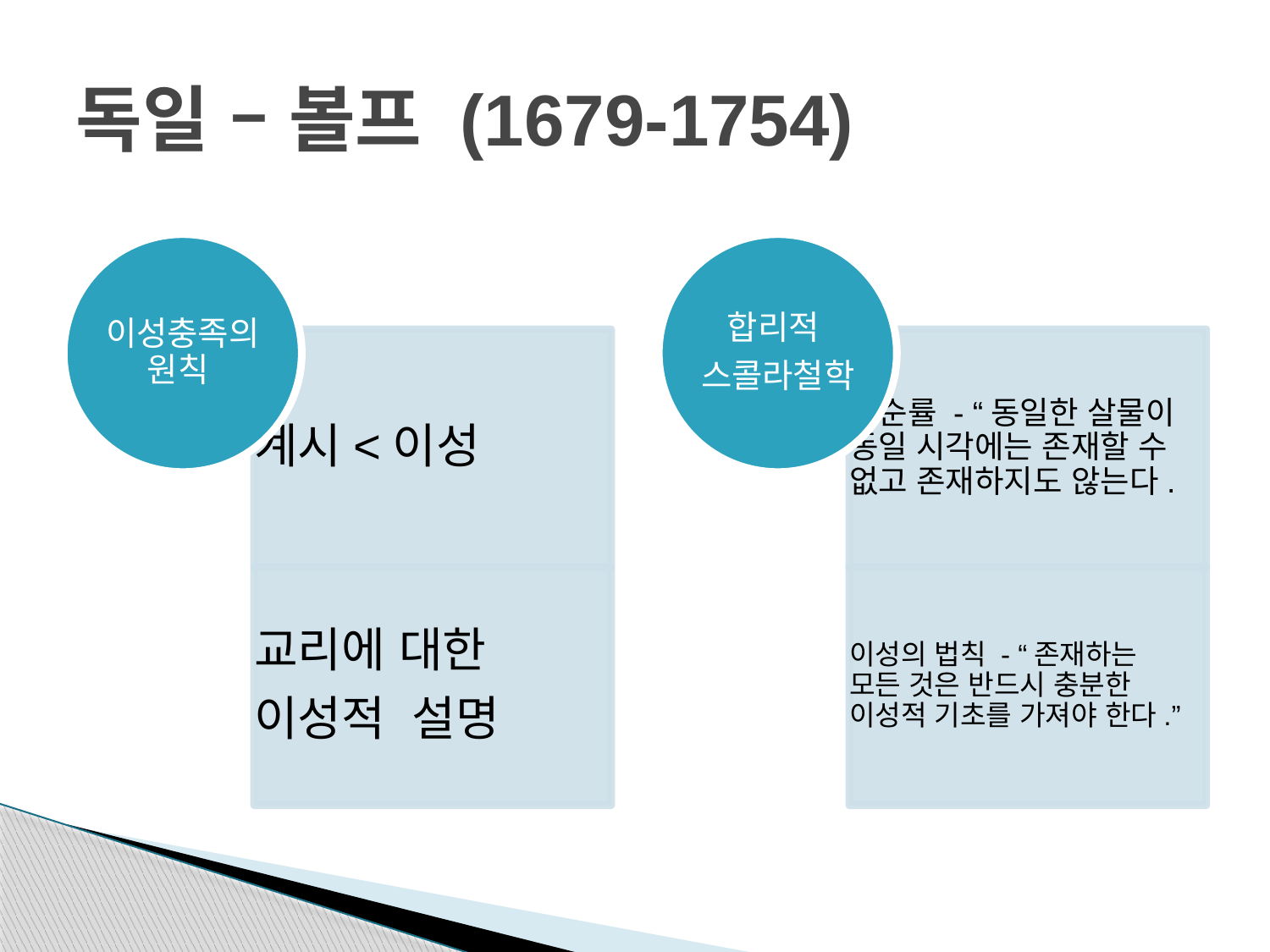

# 독일 – 볼프 (1679-1754)
이성충족의 원칙
합리적
스콜라철학
계시<이성
모순률 - “동일한 살물이 동일 시각에는 존재할 수 없고 존재하지도 않는다.
교리에 대한
이성적  설명
이성의 법칙 - “존재하는 모든 것은 반드시 충분한 이성적 기초를 가져야 한다.”